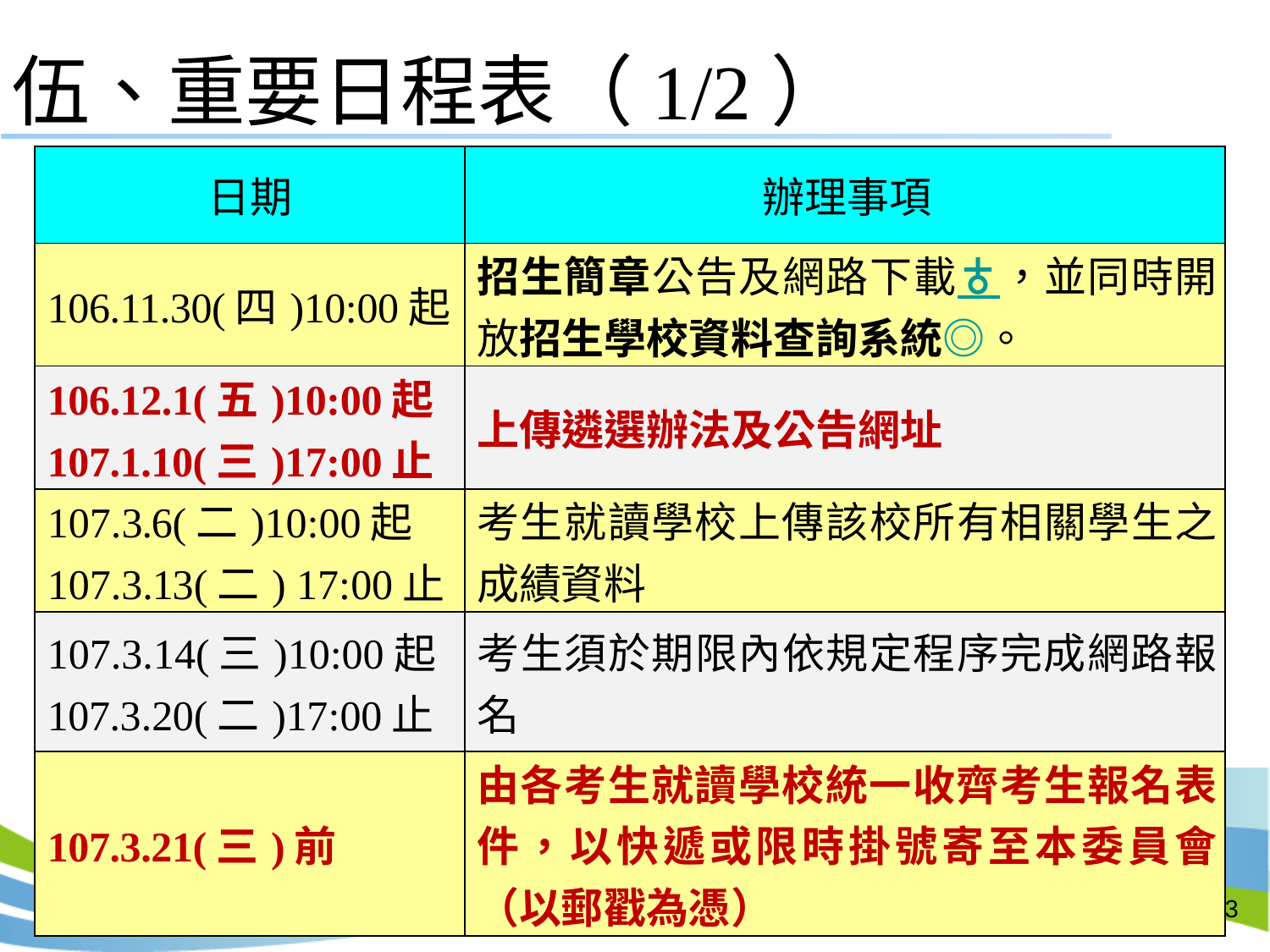

伍、重要日程表（1/2）
| 日期 | 辦理事項 |
| --- | --- |
| 106.11.30(四)10:00起 | 招生簡章公告及網路下載♁，並同時開放招生學校資料查詢系統◎。 |
| 106.12.1(五)10:00起 107.1.10(三)17:00止 | 上傳遴選辦法及公告網址 |
| 107.3.6(二)10:00起 107.3.13(二) 17:00止 | 考生就讀學校上傳該校所有相關學生之成績資料 |
| 107.3.14(三)10:00起 107.3.20(二)17:00止 | 考生須於期限內依規定程序完成網路報名 |
| 107.3.21(三)前 | 由各考生就讀學校統一收齊考生報名表件，以快遞或限時掛號寄至本委員會（以郵戳為憑） |
13